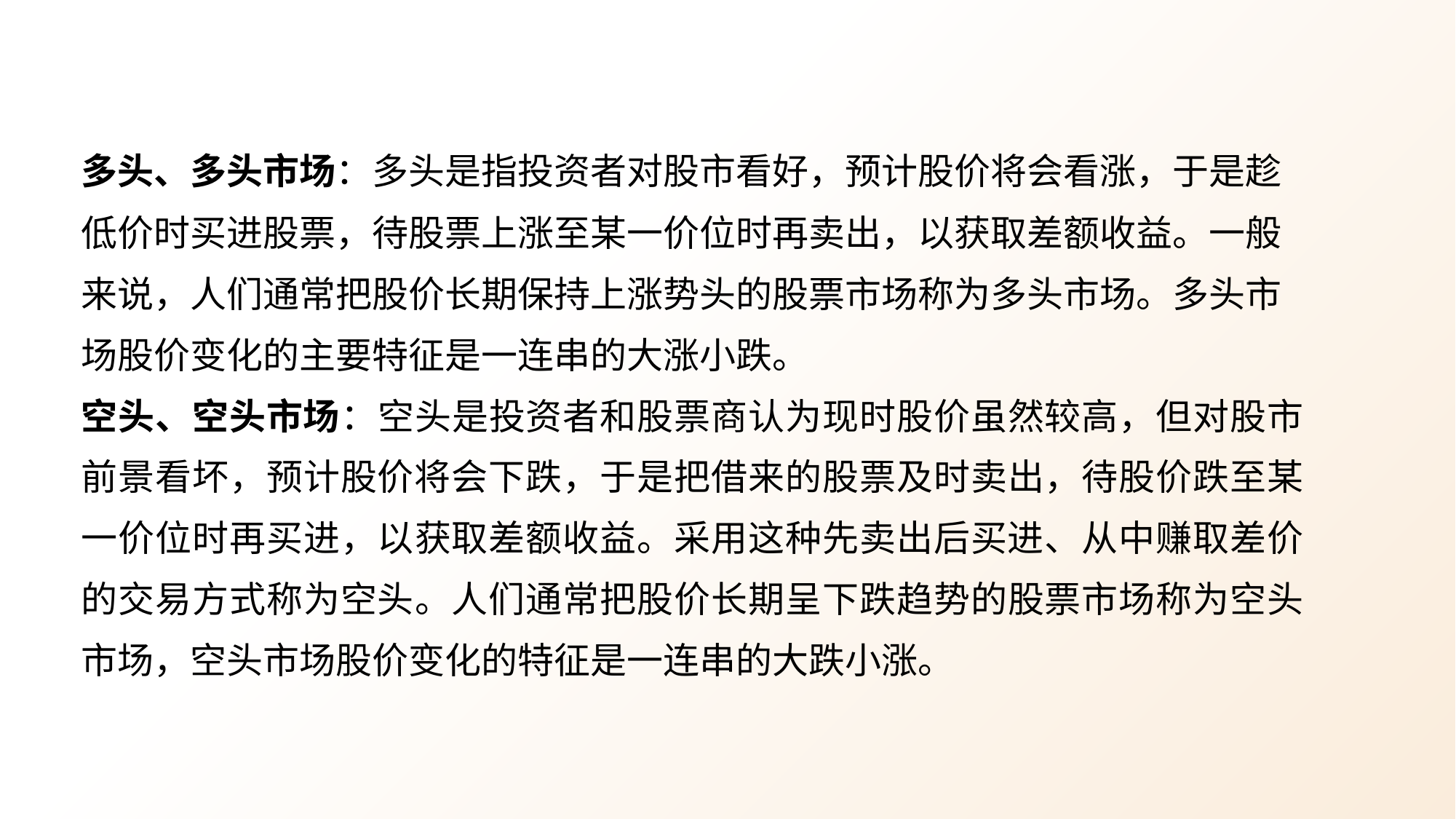

多头、多头市场：多头是指投资者对股市看好，预计股价将会看涨，于是趁低价时买进股票，待股票上涨至某一价位时再卖出，以获取差额收益。一般来说，人们通常把股价长期保持上涨势头的股票市场称为多头市场。多头市场股价变化的主要特征是一连串的大涨小跌。
空头、空头市场：空头是投资者和股票商认为现时股价虽然较高，但对股市前景看坏，预计股价将会下跌，于是把借来的股票及时卖出，待股价跌至某一价位时再买进，以获取差额收益。采用这种先卖出后买进、从中赚取差价的交易方式称为空头。人们通常把股价长期呈下跌趋势的股票市场称为空头市场，空头市场股价变化的特征是一连串的大跌小涨。